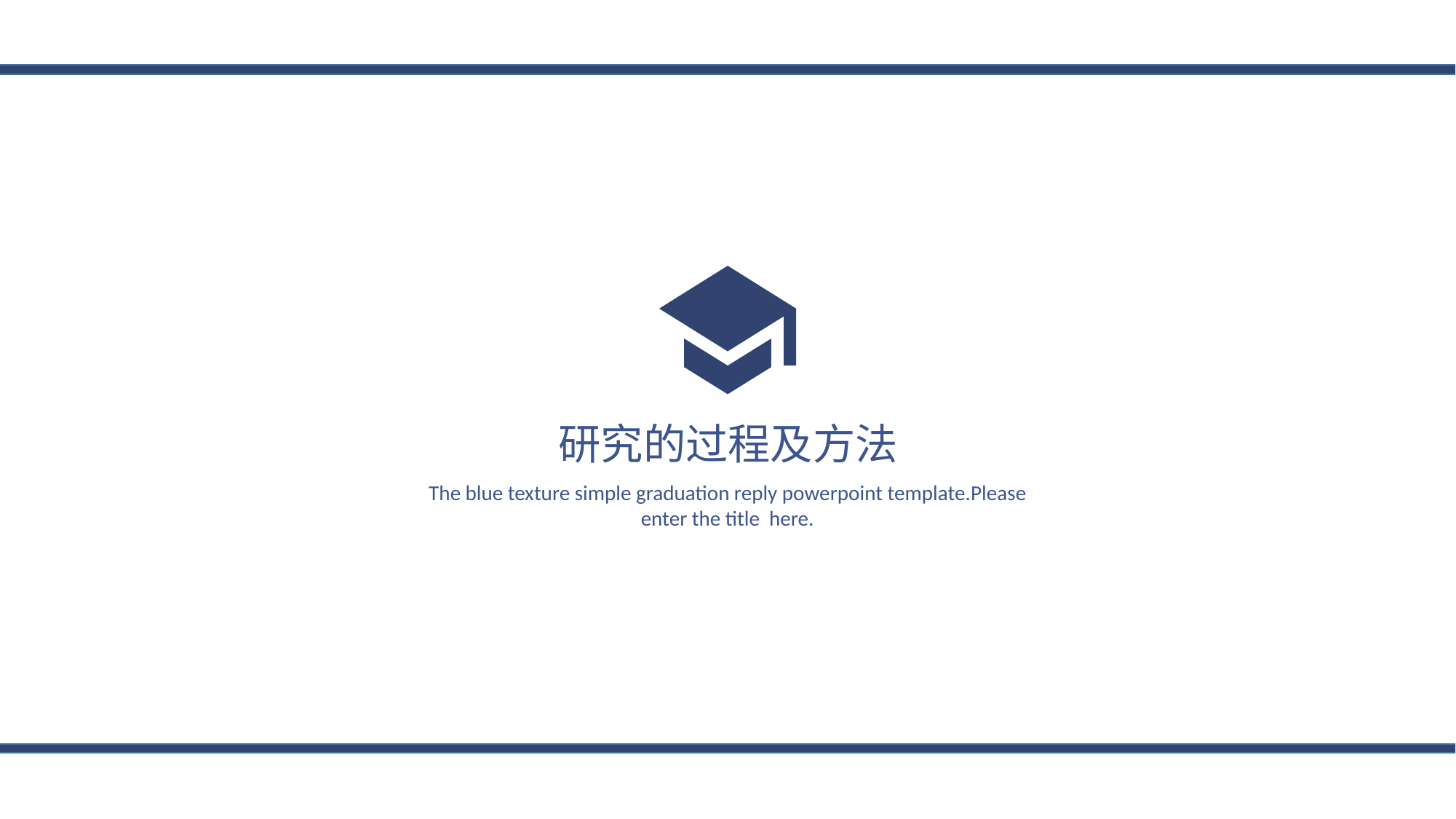

研究的过程及方法
The blue texture simple graduation reply powerpoint template.Please enter the title  here.